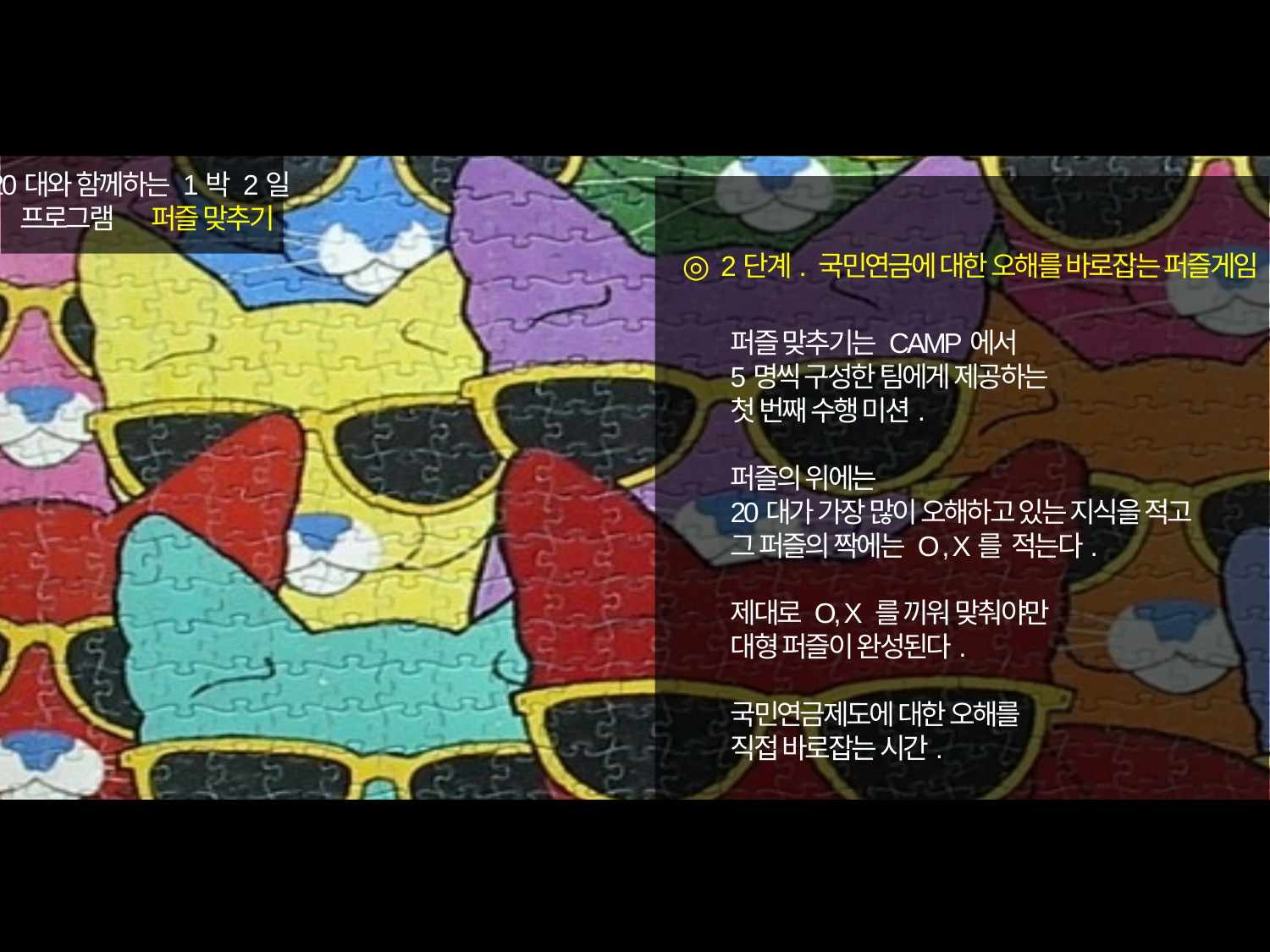

20대와 함께하는 1박 2일
 프로그램       퍼즐 맞추기

◎
2단계. 국민연금에 대한 오해를 바로잡는 퍼즐게임
퍼즐 맞추기는 CAMP에서
5명씩 구성한 팀에게 제공하는
첫 번째 수행 미션.

퍼즐의 위에는
20대가 가장 많이 오해하고 있는 지식을 적고
그 퍼즐의 짝에는 O , X를  적는다.

제대로 O, X 를 끼워 맞춰야만
대형 퍼즐이 완성된다.

국민연금제도에 대한 오해를
직접 바로잡는 시간.